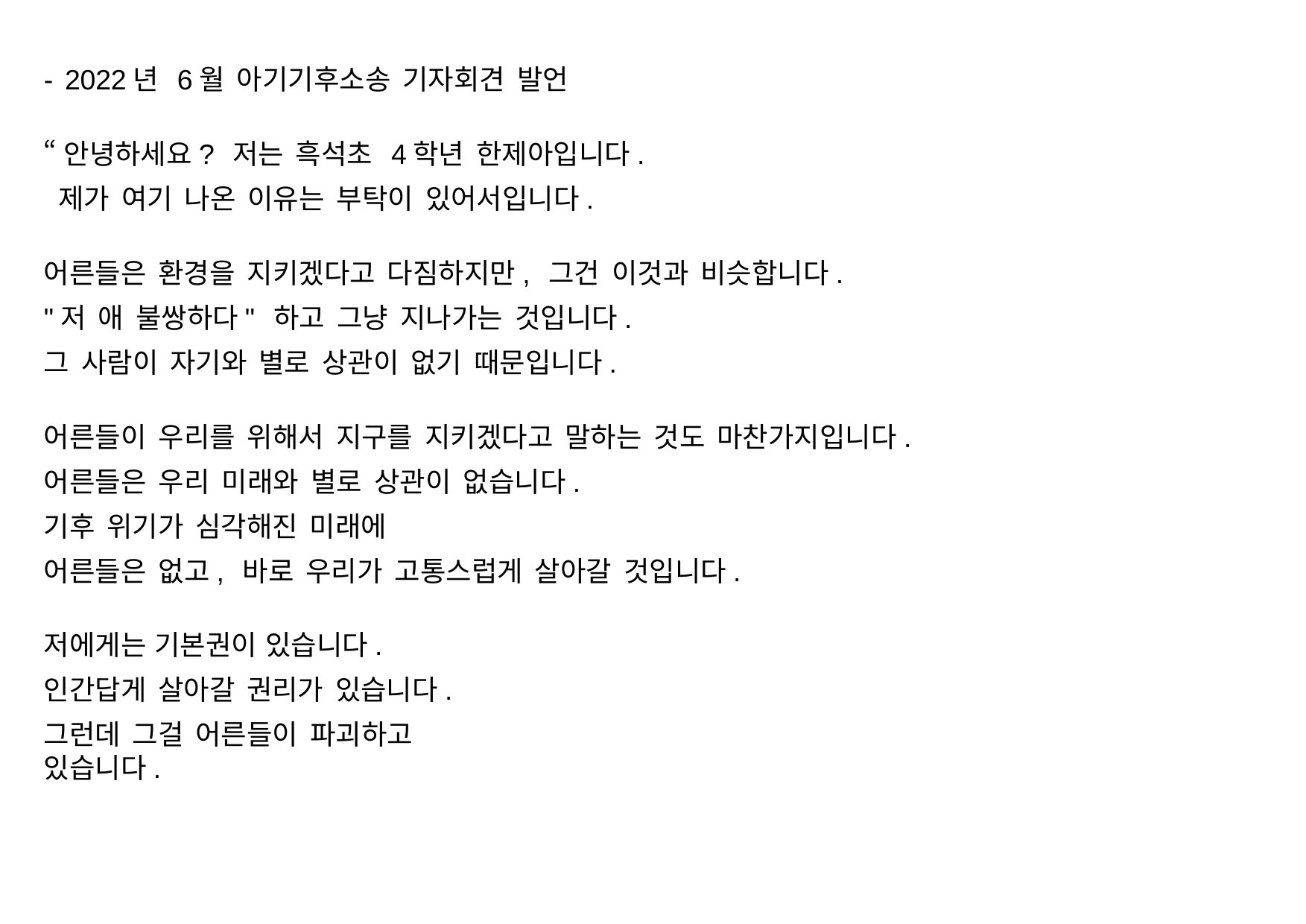

- 2022년 6월 아기기후소송 기자회견 발언

“안녕하세요? 저는 흑석초 4학년 한제아입니다.  제가 여기 나온 이유는 부탁이 있어서입니다.

어른들은 환경을 지키겠다고 다짐하지만, 그건 이것과 비슷합니다.  "저 애 불쌍하다" 하고 그냥 지나가는 것입니다.
그 사람이 자기와 별로 상관이 없기 때문입니다.

어른들이 우리를 위해서 지구를 지키겠다고 말하는 것도 마찬가지입니다.  어른들은 우리 미래와 별로 상관이 없습니다.
기후 위기가 심각해진 미래에
어른들은 없고, 바로 우리가 고통스럽게 살아갈 것입니다.

저에게는 기본권이 있습니다.  인간답게 살아갈 권리가 있습니다.
그런데 그걸 어른들이 파괴하고 있습니다.